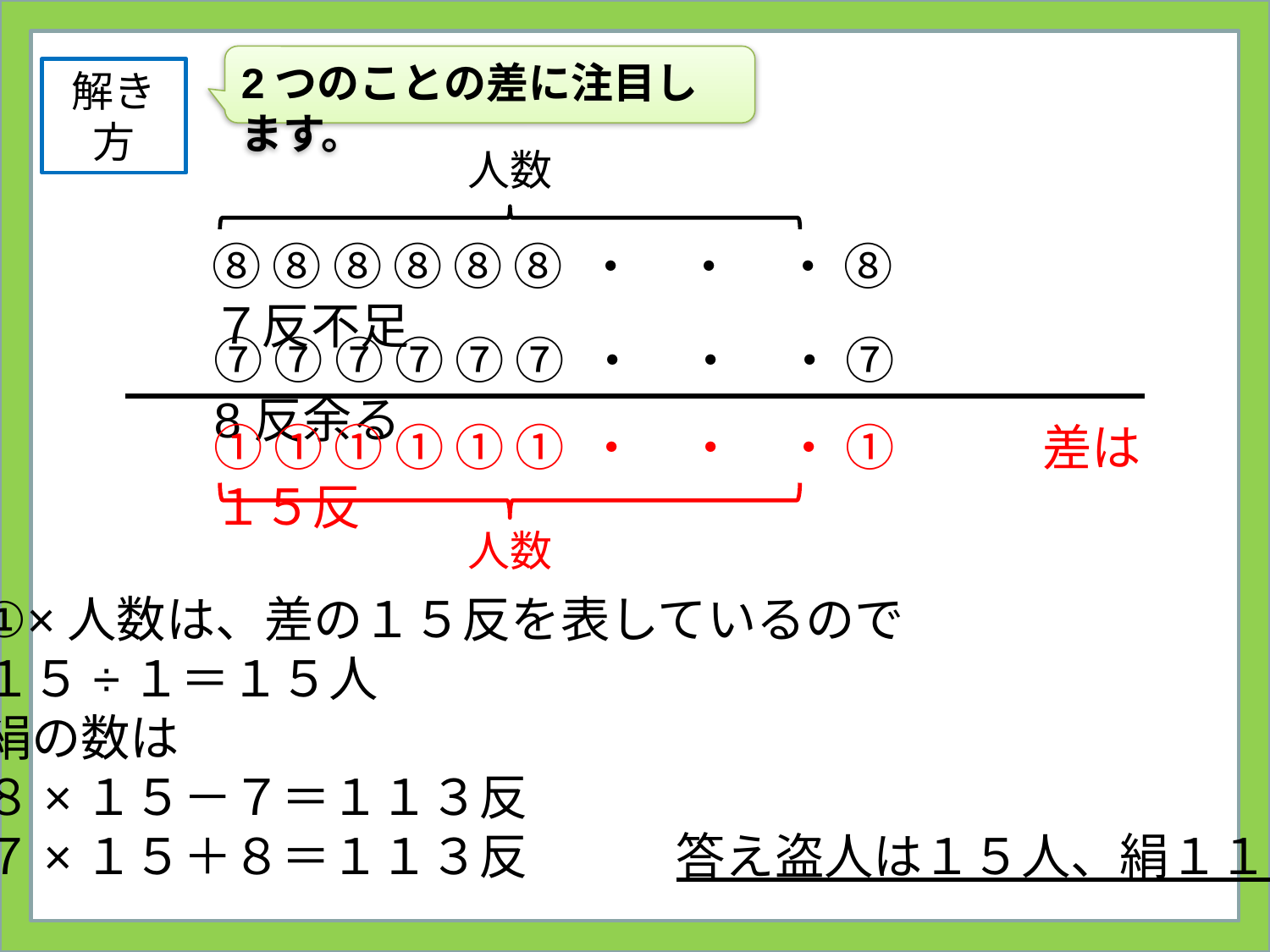

2つのことの差に注目します。
解き方
人数

⑧ ⑧ ⑧ ⑧ ⑧ ⑧ ・　・　・ ⑧　　　７反不足
⑦ ⑦ ⑦ ⑦ ⑦ ⑦ ・　・　・ ⑦　　　8反余る
① ① ① ① ① ① ・　・　・ ①　　　差は１５反
人数
①×人数は、差の１５反を表しているので
１５÷１＝１５人
絹の数は
８×１５－７＝１１３反
７×１５＋８＝１１３反　　　答え盗人は１５人、絹１１３反